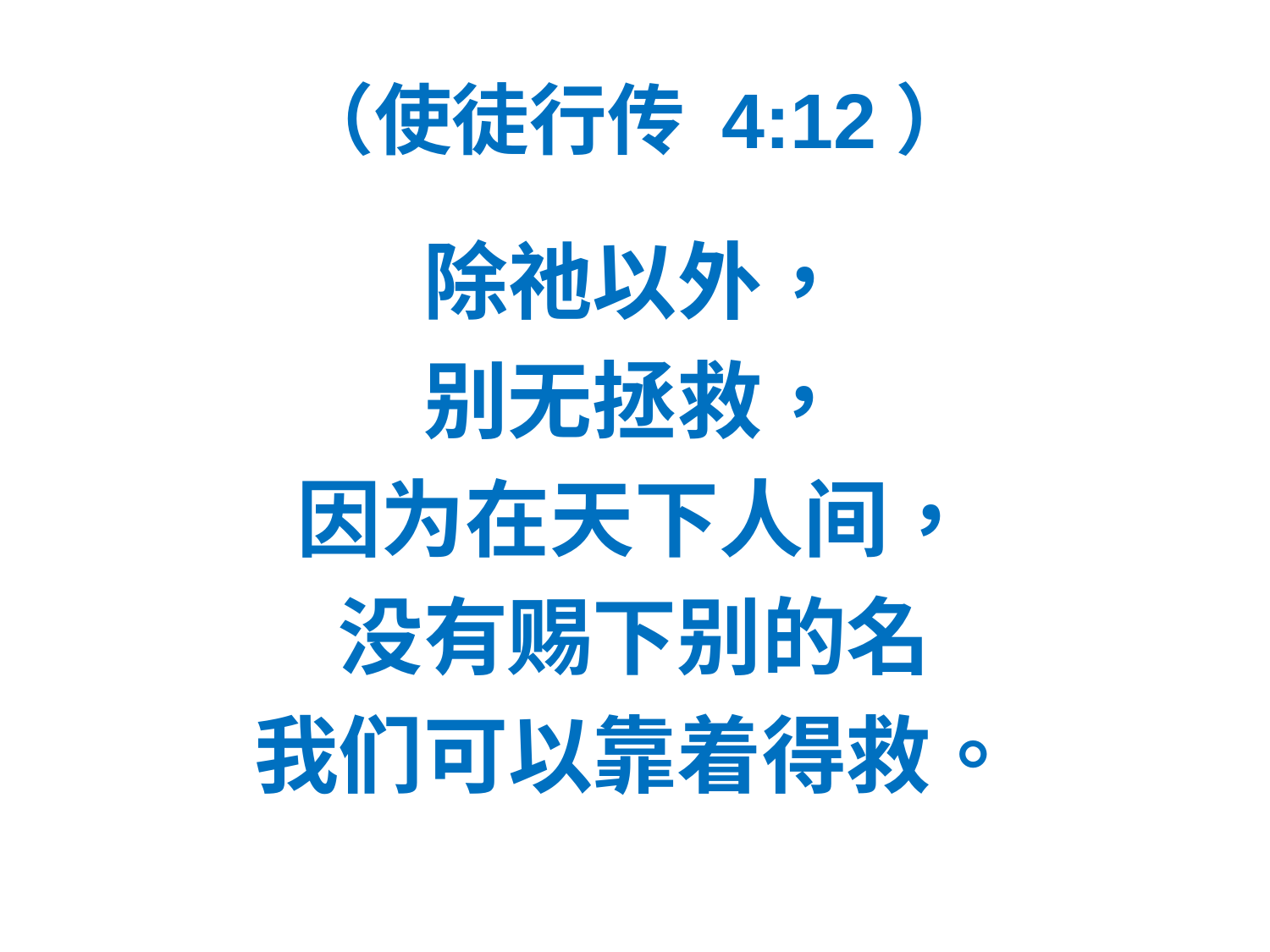

# （使徒行传 4:12）
除祂以外，
别无拯救，
因为在天下人间，
没有赐下别的名
我们可以靠着得救。